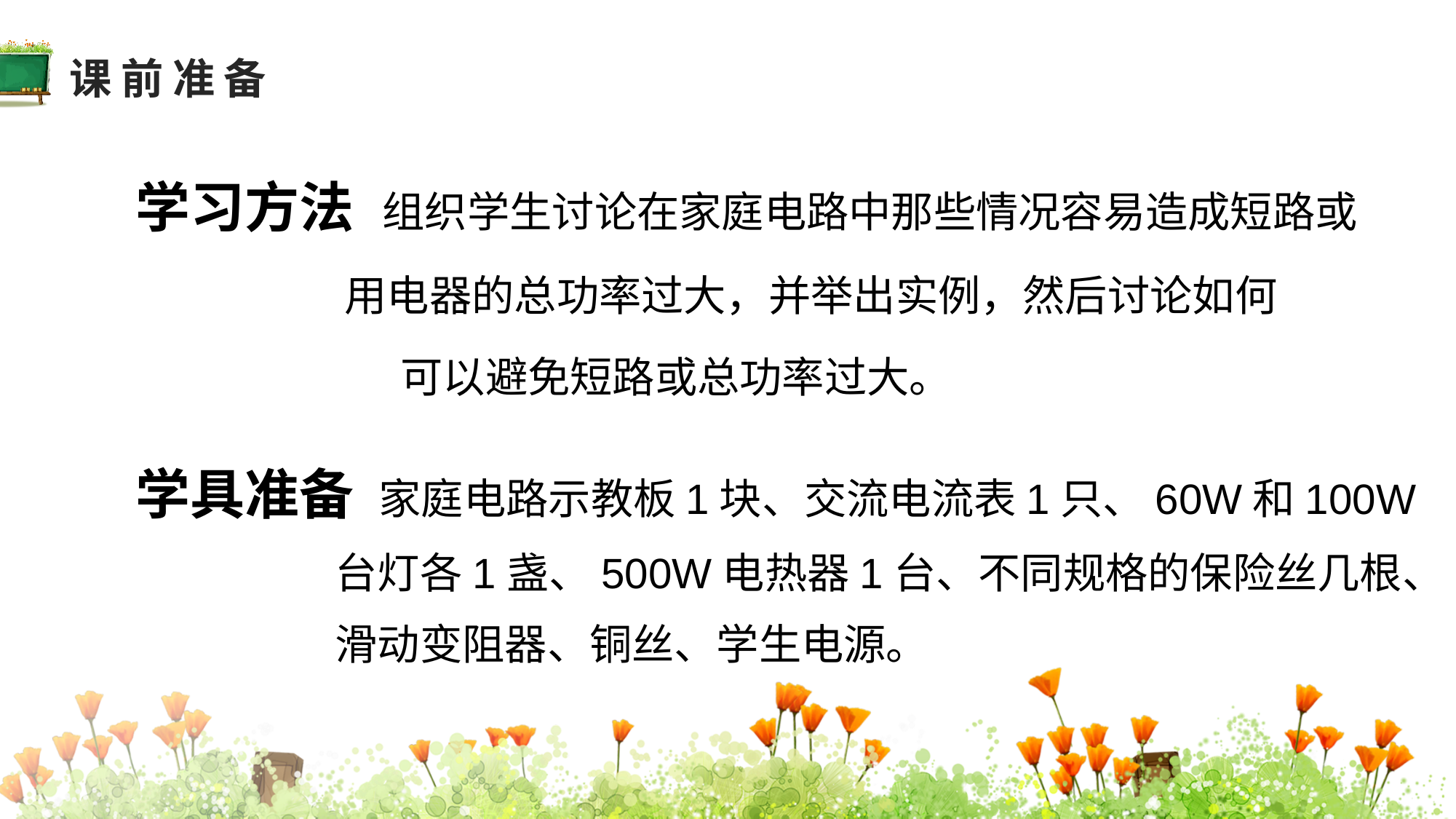

课前准备
学习方法   组织学生讨论在家庭电路中那些情况容易造成短路或
                     用电器的总功率过大，并举出实例，然后讨论如何
可以避免短路或总功率过大。
教学分析
学具准备  家庭电路示教板1块、交流电流表1只、60W和100W
                    台灯各1盏、500W电热器1台、不同规格的保险丝几根、
                    滑动变阻器、铜丝、学生电源。